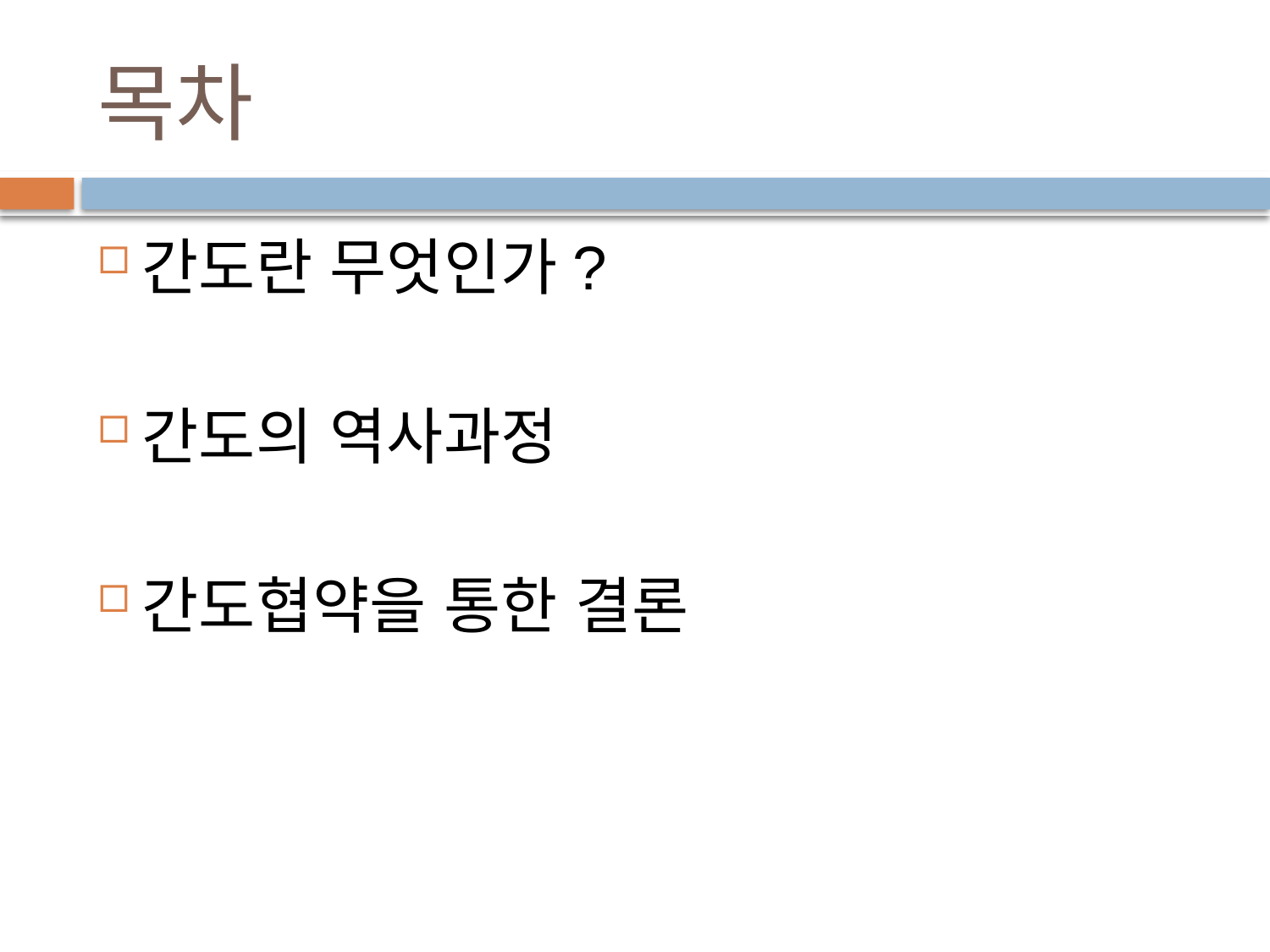

# 목차
간도란 무엇인가?

간도의 역사과정

간도협약을 통한 결론